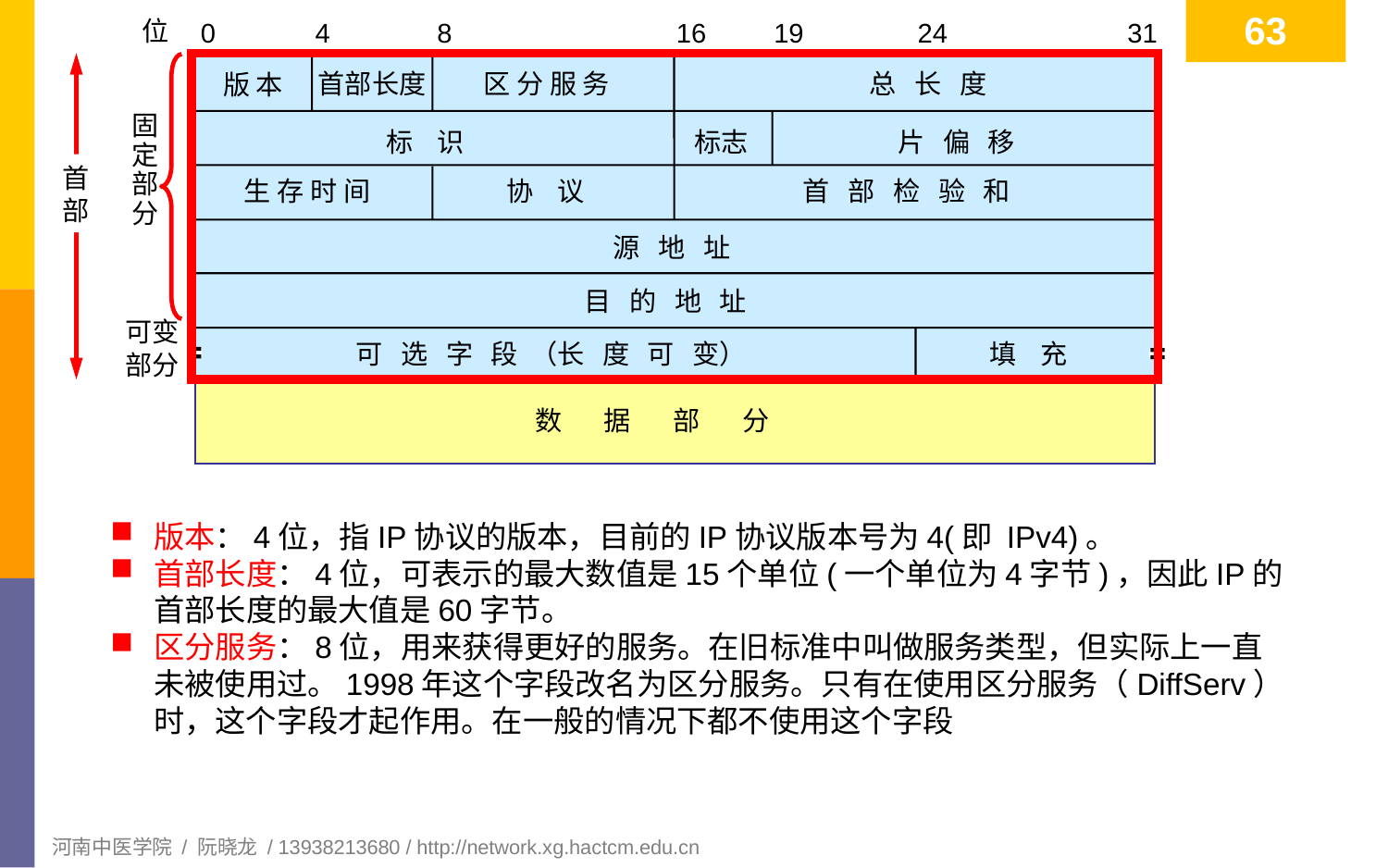

63
位
0
4
8
16
19
24
31

首
部

区 分 服 务
总   长   度
首部长度
版 本
固
定
部
分

标    识
标志
片   偏   移

生 存 时 间
协    议
首   部   检   验   和

源   地   址

目   的   地   址
可变
部分

可   选   字   段  （长   度   可   变）
填    充

数       据       部       分

版本：4位，指IP协议的版本，目前的IP协议版本号为4(即 IPv4)。
首部长度：4位，可表示的最大数值是15个单位(一个单位为4字节)，因此IP的首部长度的最大值是60字节。
区分服务：8位，用来获得更好的服务。在旧标准中叫做服务类型，但实际上一直未被使用过。1998年这个字段改名为区分服务。只有在使用区分服务（DiffServ）时，这个字段才起作用。在一般的情况下都不使用这个字段